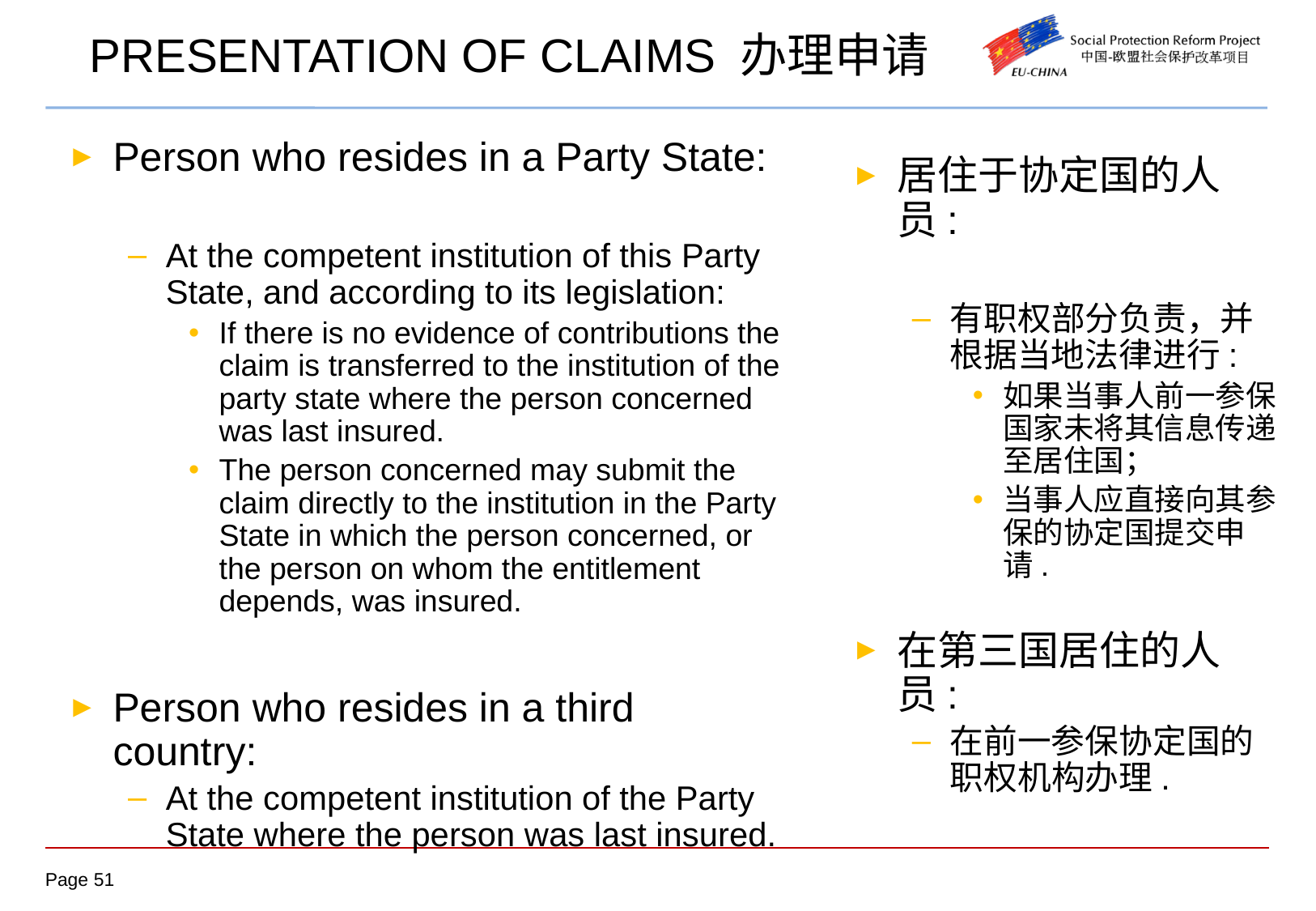

# PRESENTATION OF CLAIMS 办理申请
Person who resides in a Party State:

At the competent institution of this Party State, and according to its legislation:
If there is no evidence of contributions the claim is transferred to the institution of the party state where the person concerned was last insured.
The person concerned may submit the claim directly to the institution in the Party State in which the person concerned, or the person on whom the entitlement depends, was insured.

Person who resides in a third country:
At the competent institution of the Party State where the person was last insured.

居住于协定国的人员:

有职权部分负责，并根据当地法律进行:
如果当事人前一参保国家未将其信息传递至居住国；
当事人应直接向其参保的协定国提交申请.

在第三国居住的人员:
在前一参保协定国的职权机构办理.